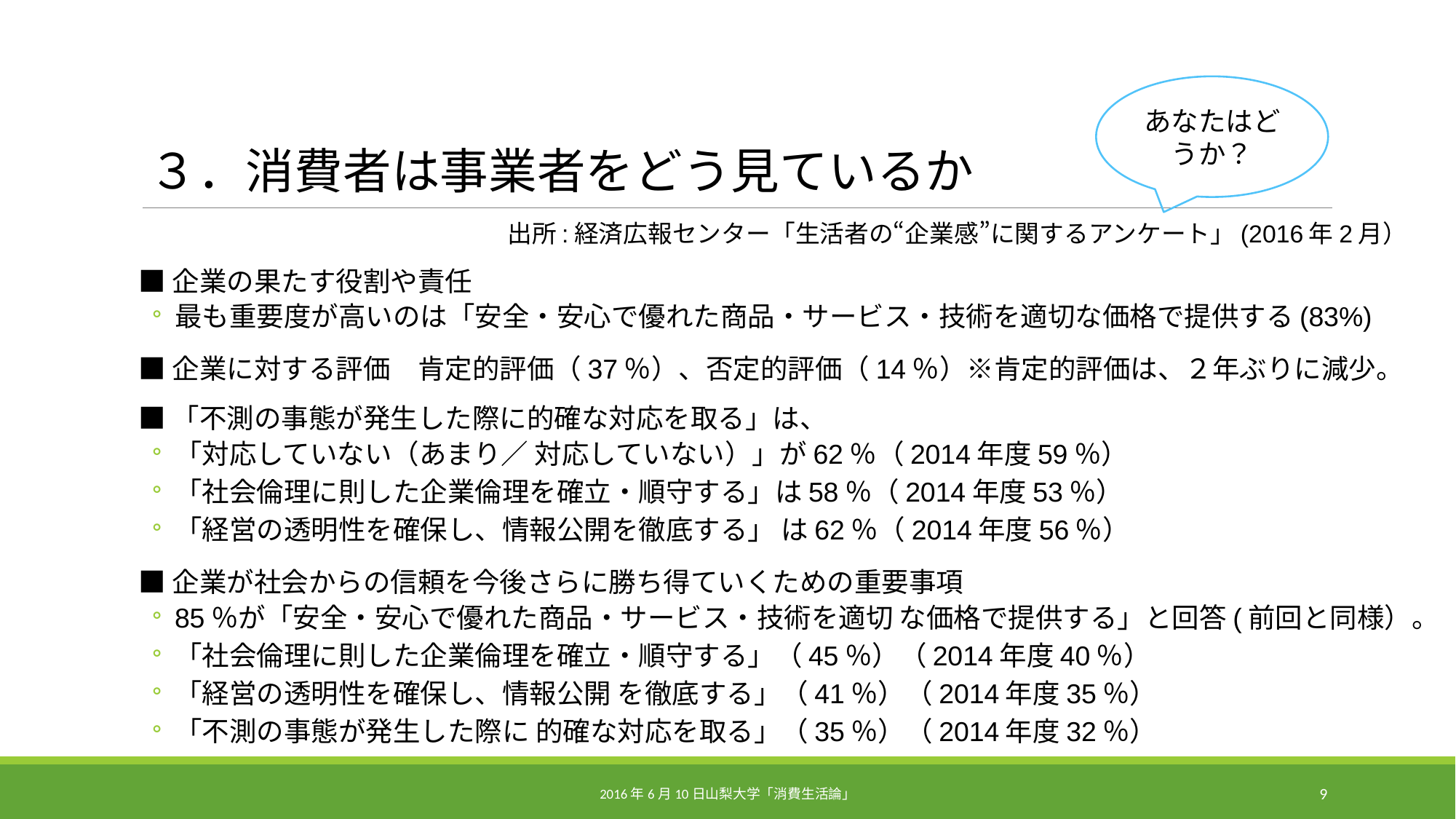

# ３．消費者は事業者をどう見ているか
あなたはどうか？
　　　　　　　　　　　　　　　出所:経済広報センター「生活者の“企業感”に関するアンケート」(2016年2月）
■企業の果たす役割や責任
最も重要度が高いのは「安全・安心で優れた商品・サービス・技術を適切な価格で提供する(83%)
■企業に対する評価　肯定的評価（37％）、否定的評価（14％）※肯定的評価は、２年ぶりに減少。
■「不測の事態が発生した際に的確な対応を取る」は、
「対応していない（あまり／ 対応していない）」が62％（2014年度59％）
「社会倫理に則した企業倫理を確立・順守する」は58％（2014年度53％）
「経営の透明性を確保し、情報公開を徹底する」 は62％（2014年度56％）
■企業が社会からの信頼を今後さらに勝ち得ていくための重要事項
85％が「安全・安心で優れた商品・サービス・技術を適切 な価格で提供する」と回答(前回と同様）。
「社会倫理に則した企業倫理を確立・順守する」（45％）（2014年度40％）
「経営の透明性を確保し、情報公開 を徹底する」（41％）（2014年度35％）
「不測の事態が発生した際に 的確な対応を取る」（35％）（2014年度32％）

2016年6月10日山梨大学「消費生活論」
9